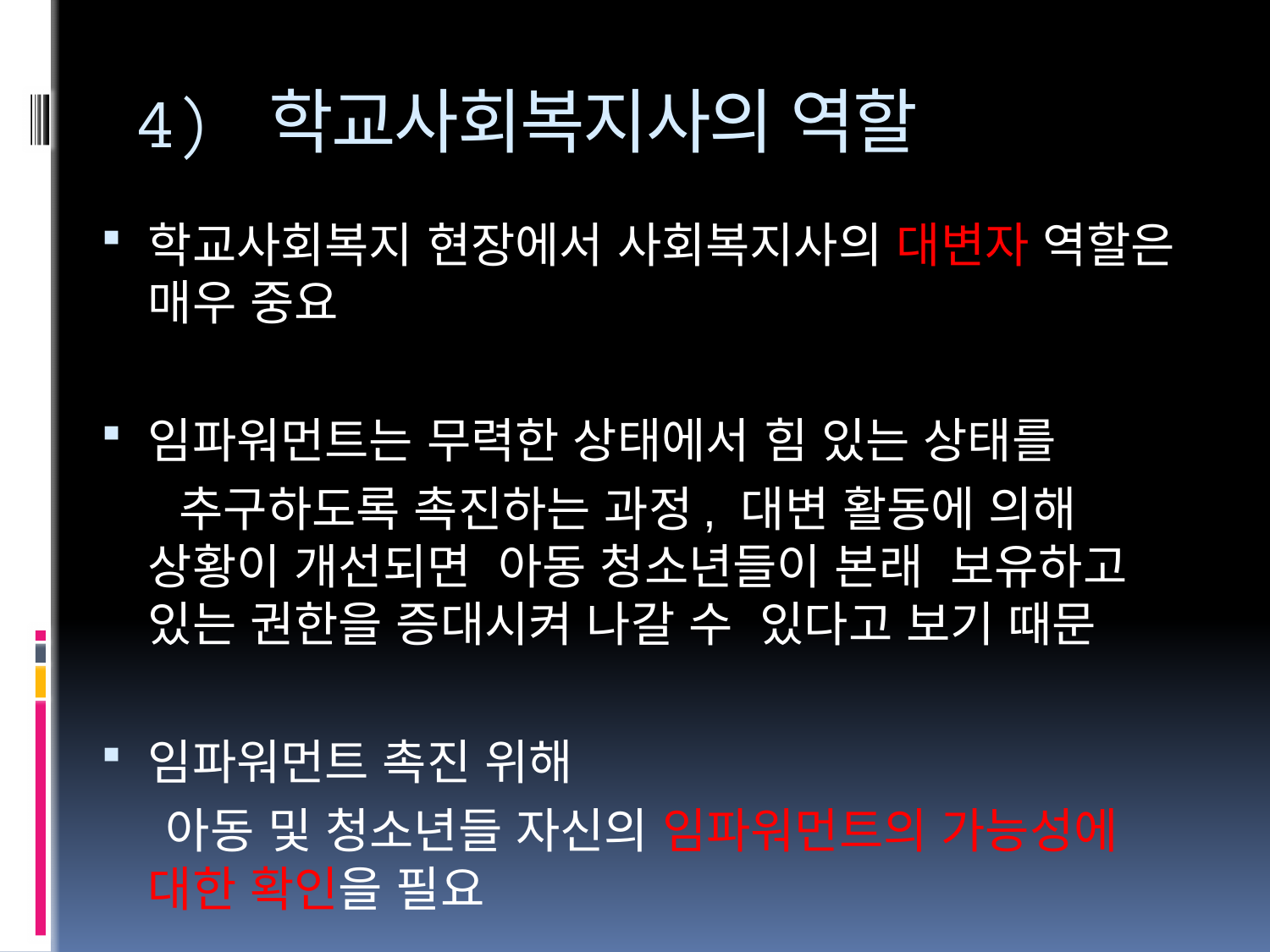

# 4) 학교사회복지사의 역할
학교사회복지 현장에서 사회복지사의 대변자 역할은 매우 중요

임파워먼트는 무력한 상태에서 힘 있는 상태를
     추구하도록 촉진하는 과정, 대변 활동에 의해 상황이 개선되면  아동 청소년들이 본래  보유하고 있는 권한을 증대시켜 나갈 수  있다고 보기 때문

임파워먼트 촉진 위해
    아동 및 청소년들 자신의 임파워먼트의 가능성에 대한 확인을 필요